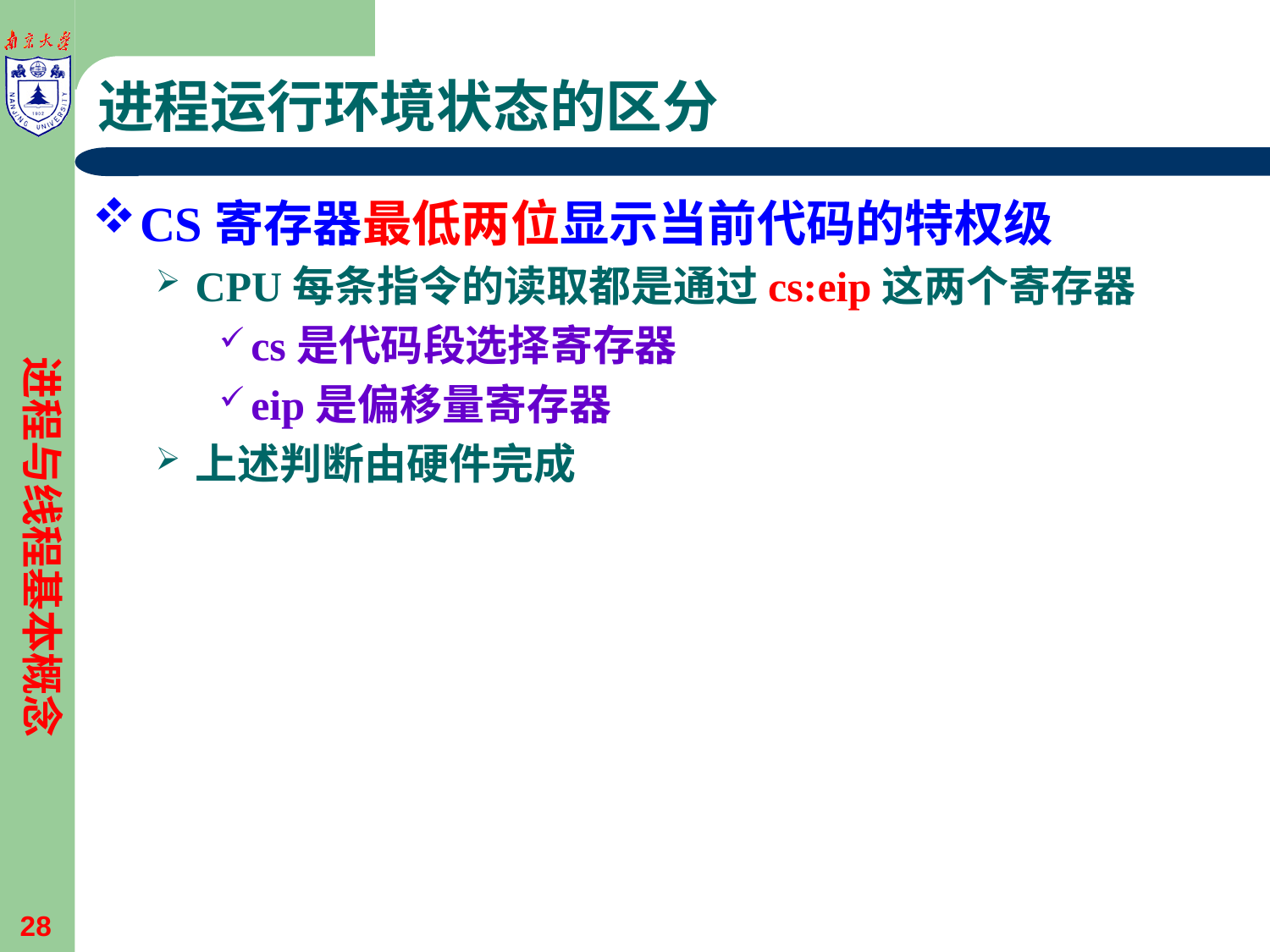

# 进程运行环境状态的区分
CS寄存器最低两位显示当前代码的特权级
CPU每条指令的读取都是通过cs:eip这两个寄存器
cs是代码段选择寄存器
eip是偏移量寄存器
上述判断由硬件完成
进程与线程基本概念
28